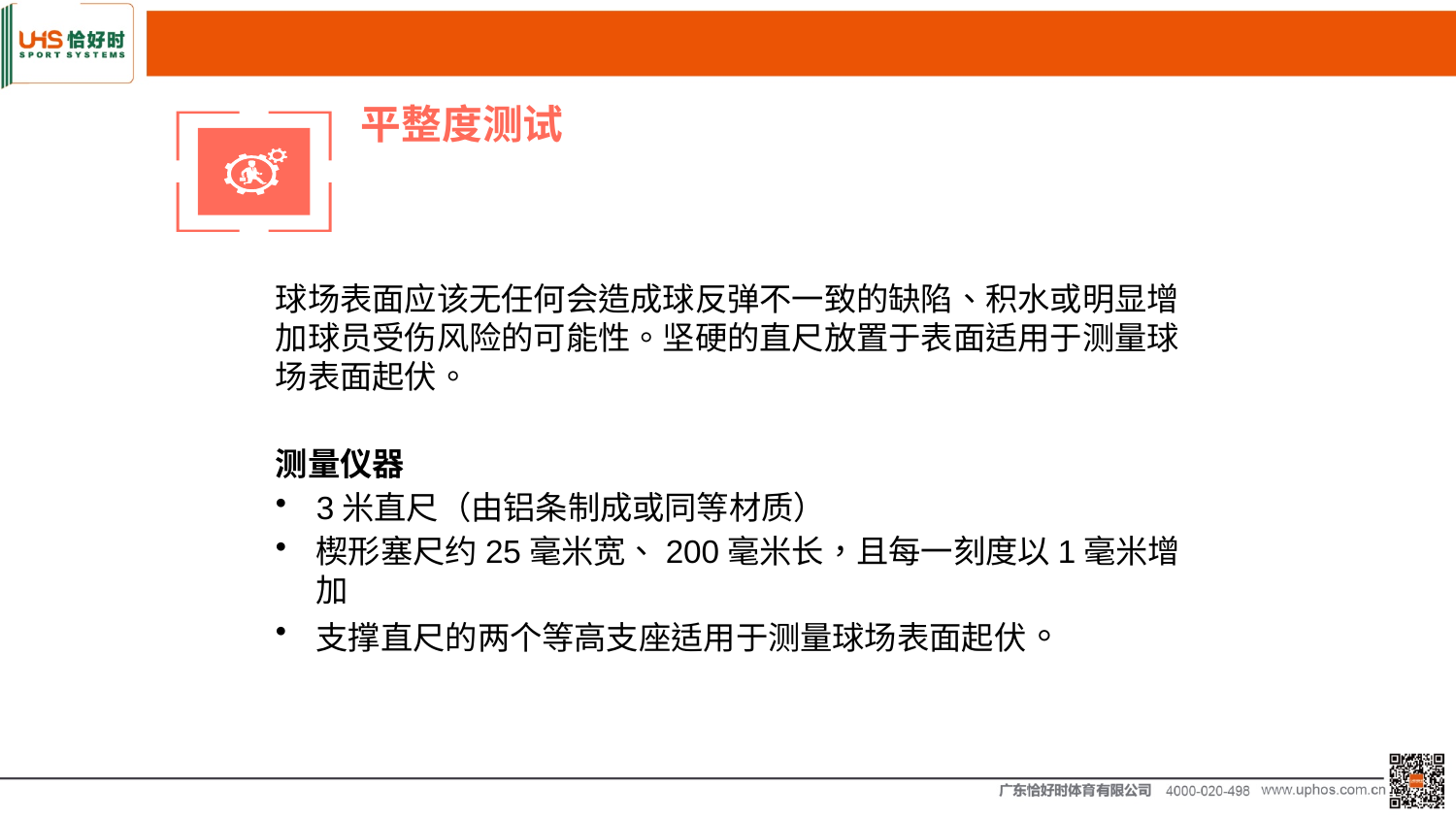

平整度测试

球场表面应该无任何会造成球反弹不一致的缺陷、积水或明显增加球员受伤风险的可能性。坚硬的直尺放置于表面适用于测量球场表面起伏。

测量仪器
3米直尺（由铝条制成或同等材质）
楔形塞尺约25毫米宽、200毫米长，且每一刻度以1毫米增加
支撑直尺的两个等高支座适用于测量球场表面起伏。